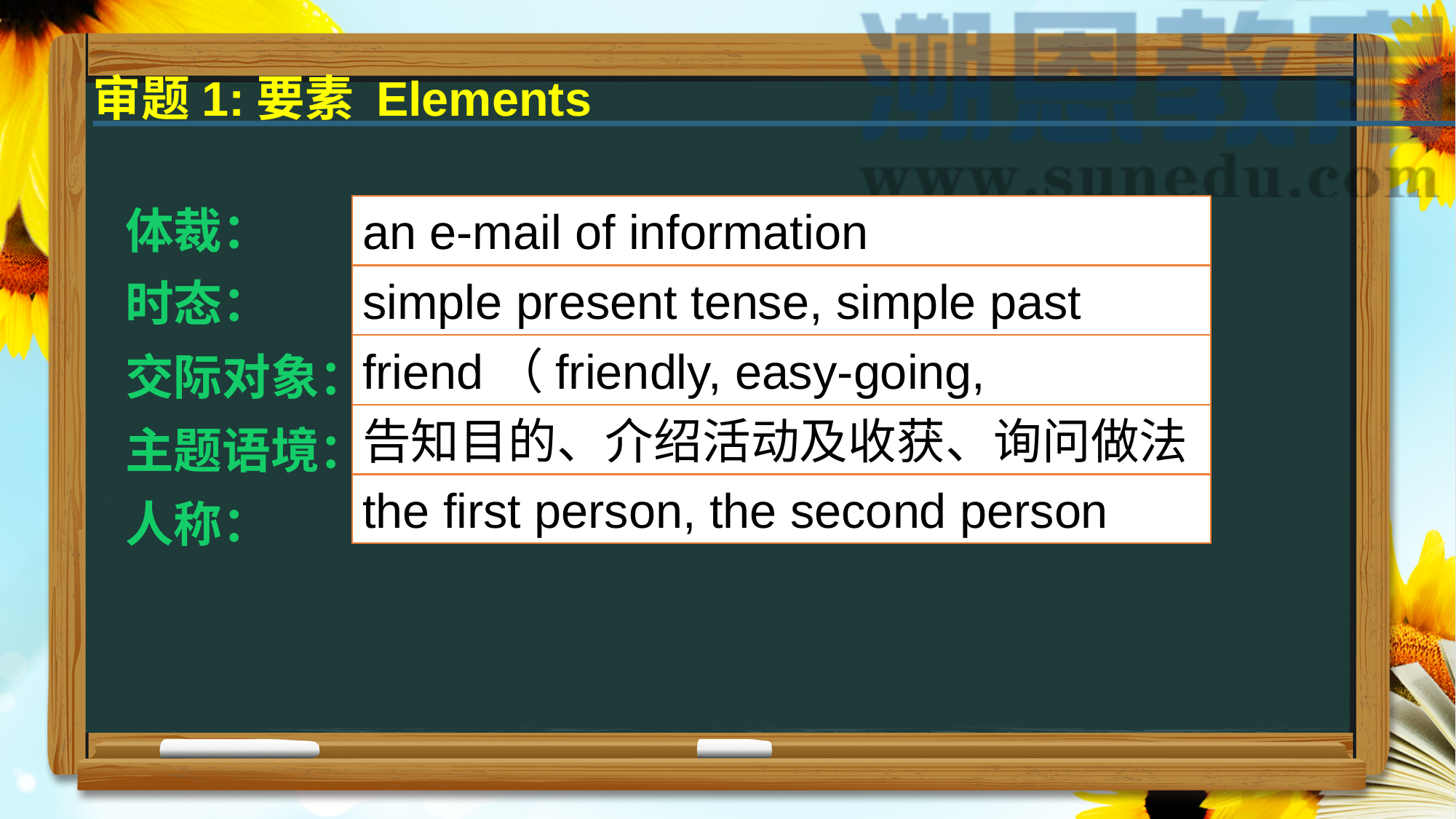

审题1:要素 Elements

体裁：
时态：
交际对象：
主题语境：
人称：
an e-mail of information
simple present tense, simple past tense
friend（friendly, easy-going, informal）
告知目的、介绍活动及收获、询问做法
the first person, the second person